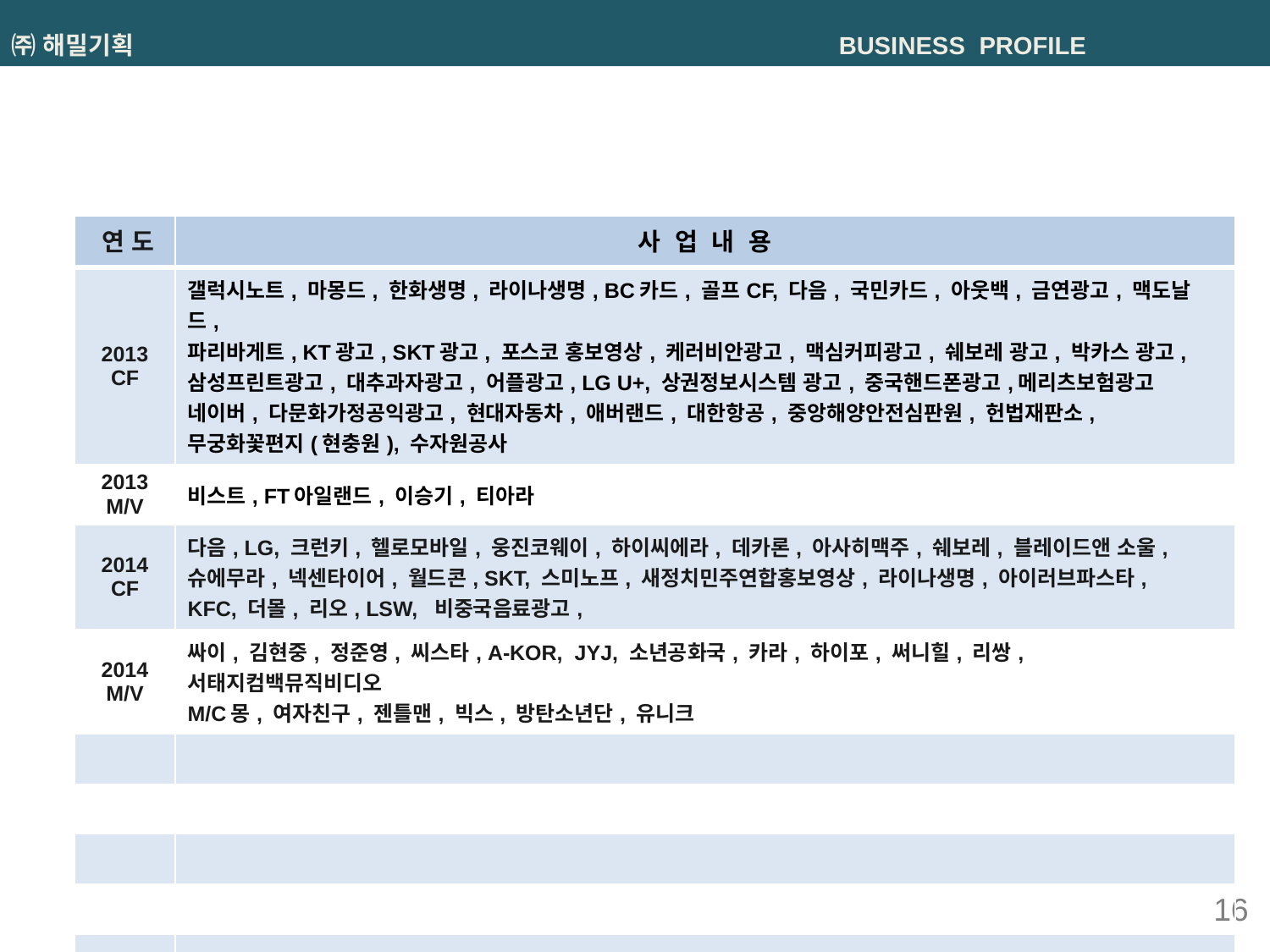

# ㈜ 해밀기획                                                                                                    BUSINESS  PROFILE
| 연 도 | 사 업 내 용 |
| --- | --- |
| 2013 CF | 갤럭시노트, 마몽드, 한화생명, 라이나생명, BC카드, 골프CF, 다음, 국민카드, 아웃백, 금연광고, 맥도날드, 파리바게트, KT광고, SKT광고, 포스코 홍보영상, 케러비안광고, 맥심커피광고, 쉐보레 광고, 박카스 광고, 삼성프린트광고, 대추과자광고, 어플광고, LG U+, 상권정보시스템 광고, 중국핸드폰광고,메리츠보험광고 네이버, 다문화가정공익광고, 현대자동차, 애버랜드, 대한항공, 중앙해양안전심판원, 헌법재판소, 무궁화꽃편지(현충원), 수자원공사 |
| 2013 M/V | 비스트, FT아일랜드, 이승기, 티아라 |
| 2014 CF | 다음, LG, 크런키, 헬로모바일, 웅진코웨이, 하이씨에라, 데카론, 아사히맥주, 쉐보레, 블레이드앤 소울, 슈에무라, 넥센타이어, 월드콘, SKT, 스미노프, 새정치민주연합홍보영상, 라이나생명, 아이러브파스타, KFC, 더몰, 리오, LSW, 비중국음료광고, |
| 2014 M/V | 싸이, 김현중, 정준영, 씨스타, A-KOR, JYJ, 소년공화국, 카라, 하이포, 써니힐, 리쌍, 서태지컴백뮤직비디오 M/C몽, 여자친구, 젠틀맨, 빅스, 방탄소년단, 유니크 |
|  |  |
|  |  |
|  |  |
|  |  |
|  |  |
Great Company
HAEMIL ENT .ltd
16